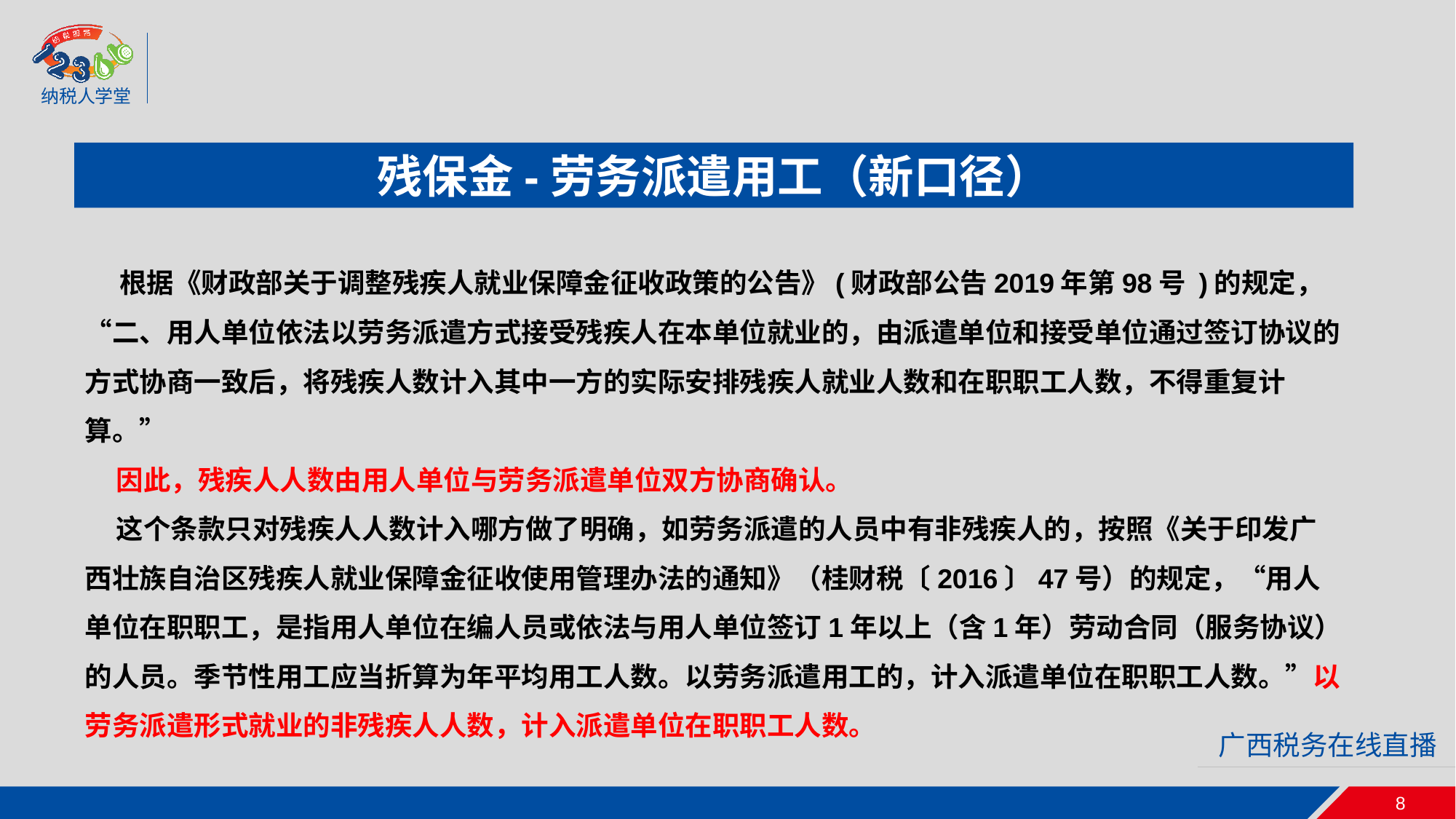

残保金-劳务派遣用工（新口径）
    根据《财政部关于调整残疾人就业保障金征收政策的公告》(财政部公告2019年第98号 )的规定，“二、用人单位依法以劳务派遣方式接受残疾人在本单位就业的，由派遣单位和接受单位通过签订协议的方式协商一致后，将残疾人数计入其中一方的实际安排残疾人就业人数和在职职工人数，不得重复计算。”
    因此，残疾人人数由用人单位与劳务派遣单位双方协商确认。
    这个条款只对残疾人人数计入哪方做了明确，如劳务派遣的人员中有非残疾人的，按照《关于印发广西壮族自治区残疾人就业保障金征收使用管理办法的通知》（桂财税〔2016〕47号）的规定，“用人单位在职职工，是指用人单位在编人员或依法与用人单位签订1年以上（含1年）劳动合同（服务协议）的人员。季节性用工应当折算为年平均用工人数。以劳务派遣用工的，计入派遣单位在职职工人数。”以劳务派遣形式就业的非残疾人人数，计入派遣单位在职职工人数。